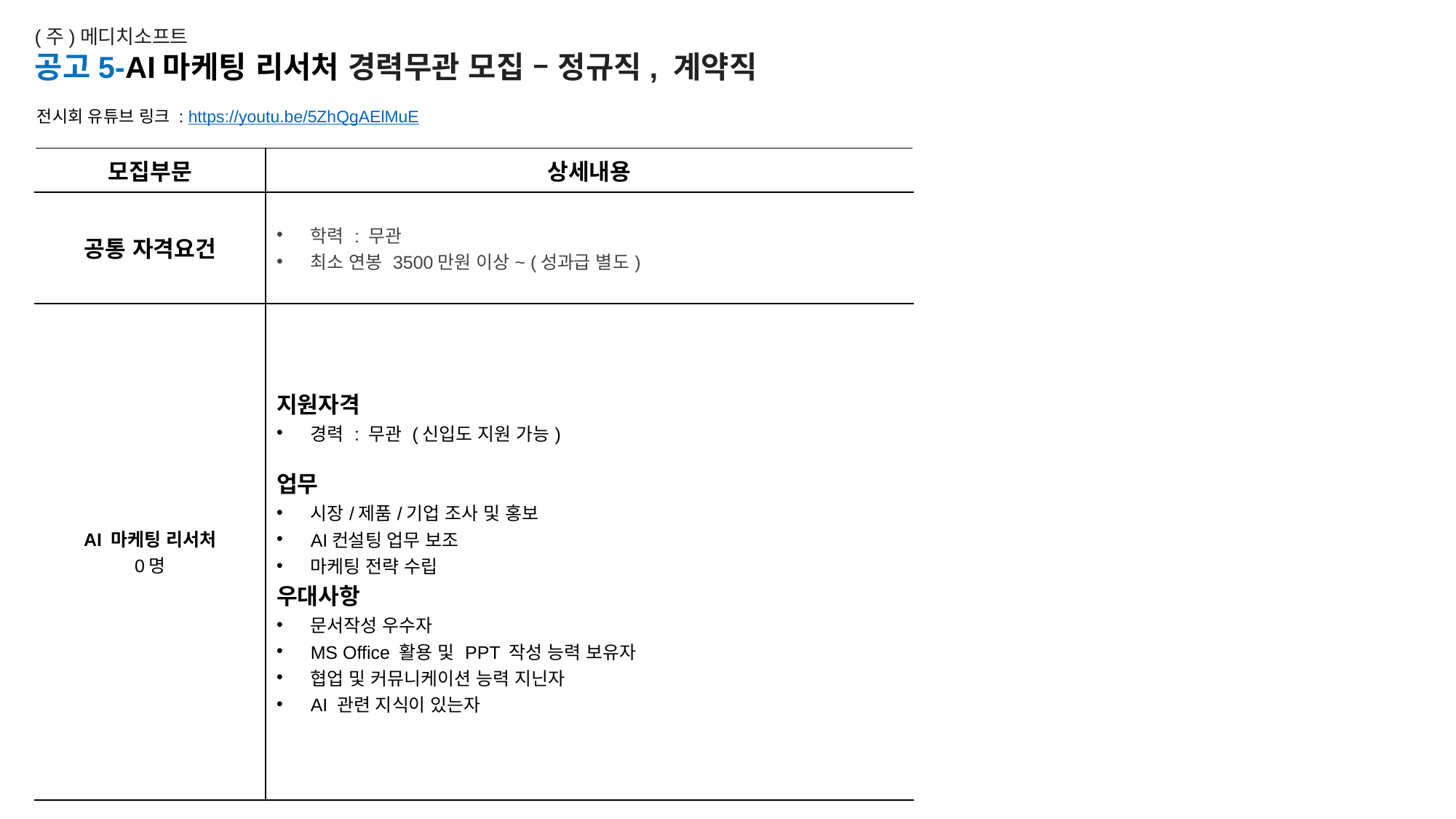

(주)메디치소프트
공고5-AI마케팅 리서처 경력무관 모집 – 정규직, 계약직
전시회 유튜브 링크 : https://youtu.be/5ZhQgAElMuE
| 모집부문 | 상세내용 |
| --- | --- |
| 공통 자격요건 | 학력 : 무관 최소 연봉 3500만원 이상~ (성과급 별도) |
| AI 마케팅 리서처 0명 | 지원자격 경력 : 무관 (신입도 지원 가능) 업무 시장/제품/기업 조사 및 홍보 AI컨설팅 업무 보조 마케팅 전략 수립 우대사항 문서작성 우수자 MS Office 활용 및 PPT 작성 능력 보유자 협업 및 커뮤니케이션 능력 지닌자 AI 관련 지식이 있는자 |